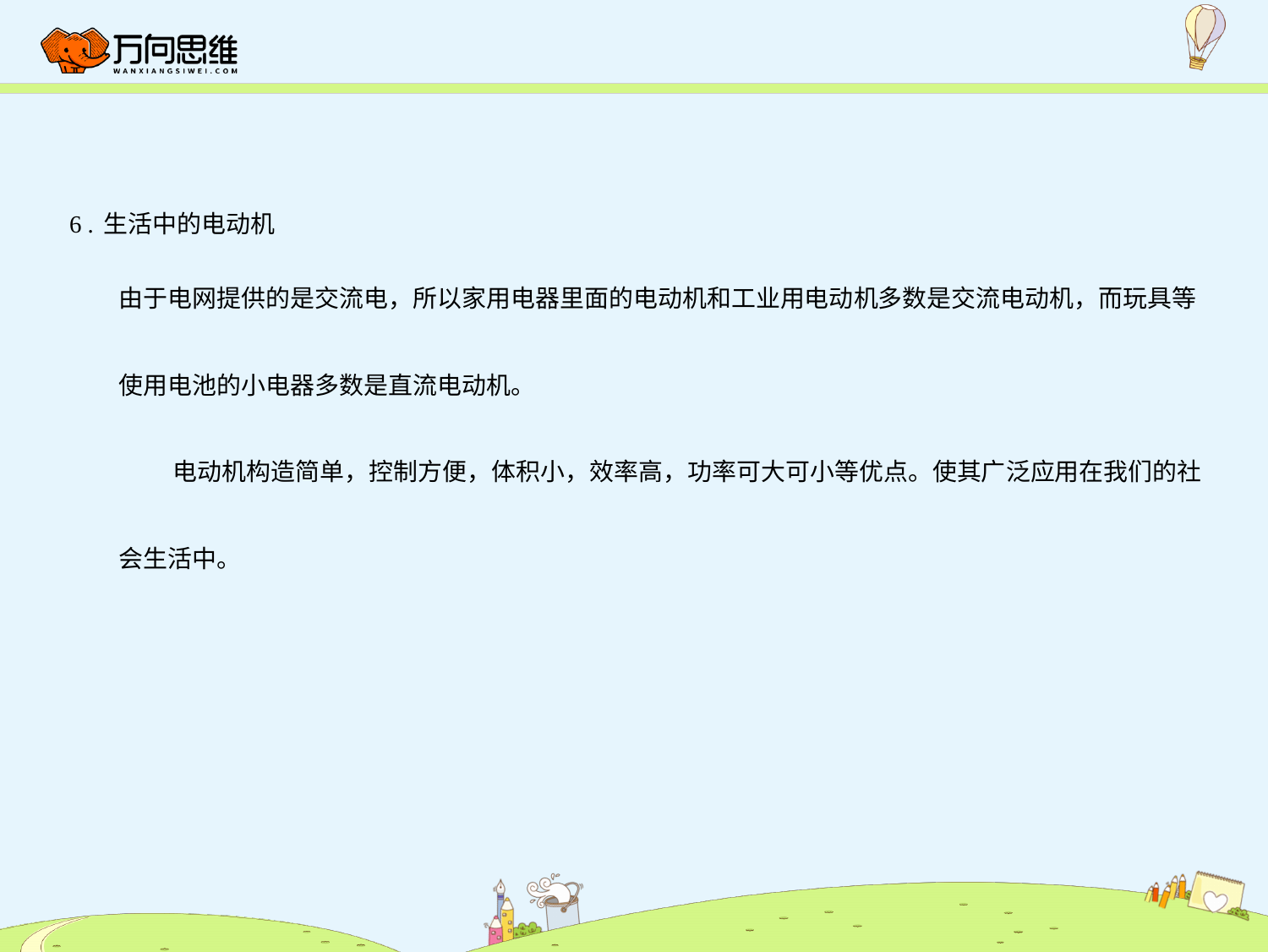

6 .生活中的电动机
由于电网提供的是交流电，所以家用电器里面的电动机和工业用电动机多数是交流电动机，而玩具等使用电池的小电器多数是直流电动机。
        电动机构造简单，控制方便，体积小，效率高，功率可大可小等优点。使其广泛应用在我们的社会生活中。